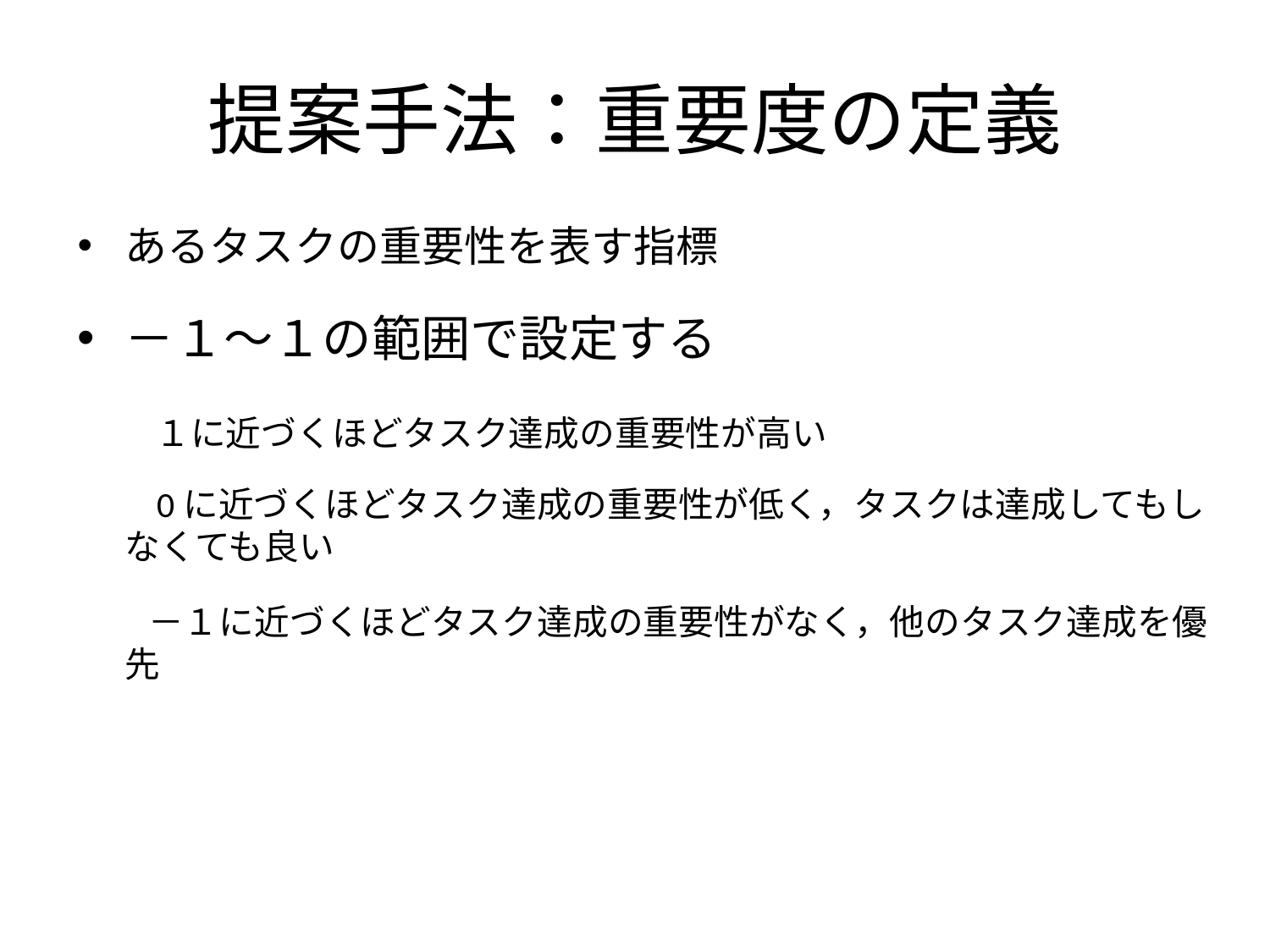

# 提案手法：重要度の定義
あるタスクの重要性を表す指標

－１～１の範囲で設定する

　　１に近づくほどタスク達成の重要性が高い

　　0に近づくほどタスク達成の重要性が低く，タスクは達成してもしなくても良い

　　－１に近づくほどタスク達成の重要性がなく，他のタスク達成を優先